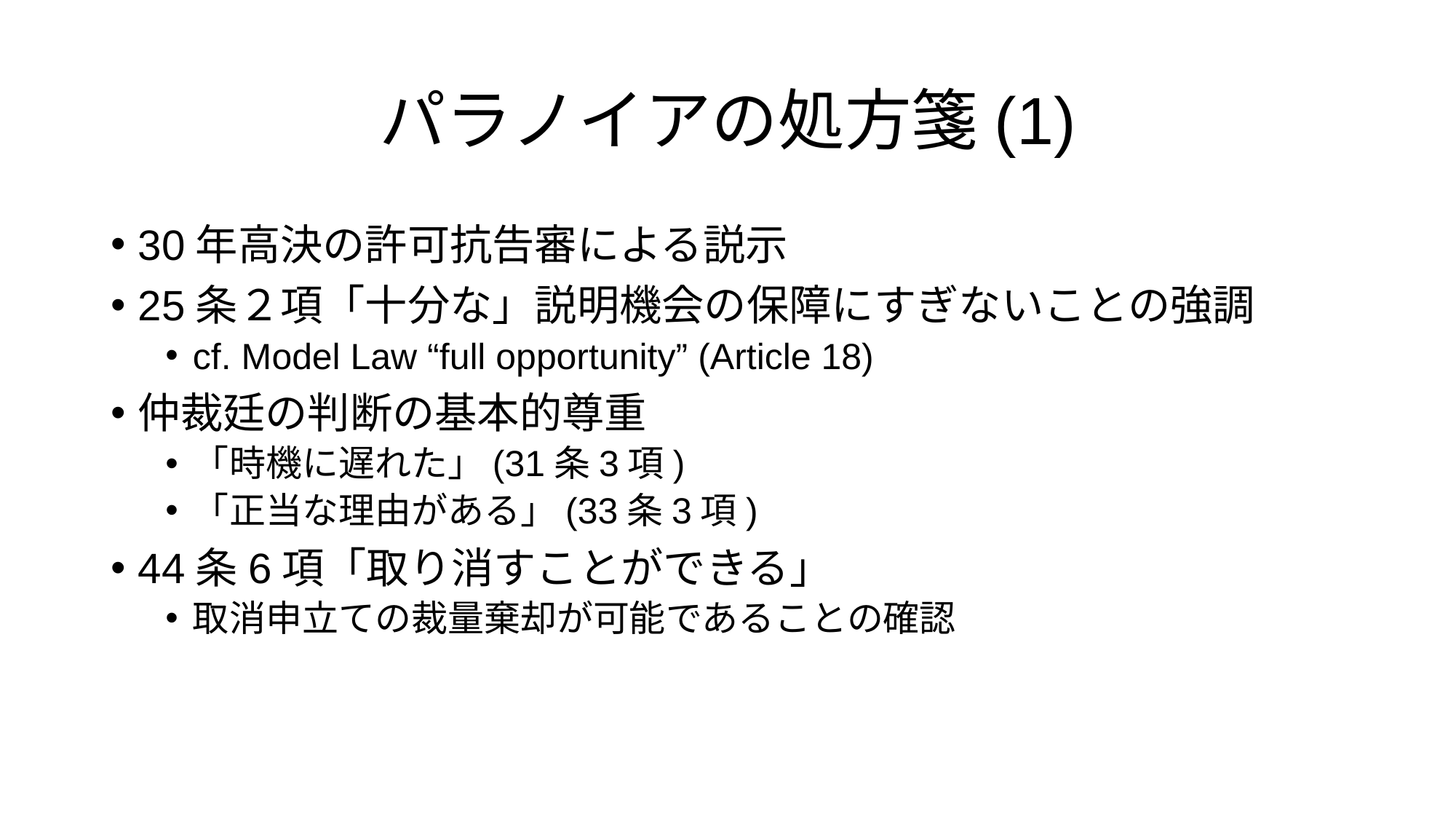

# パラノイアの処方箋(1)
30年高決の許可抗告審による説示
25条２項「十分な」説明機会の保障にすぎないことの強調
cf. Model Law “full opportunity” (Article 18)
仲裁廷の判断の基本的尊重
「時機に遅れた」(31条3項)
「正当な理由がある」(33条3項)
44条6項「取り消すことができる」
取消申立ての裁量棄却が可能であることの確認